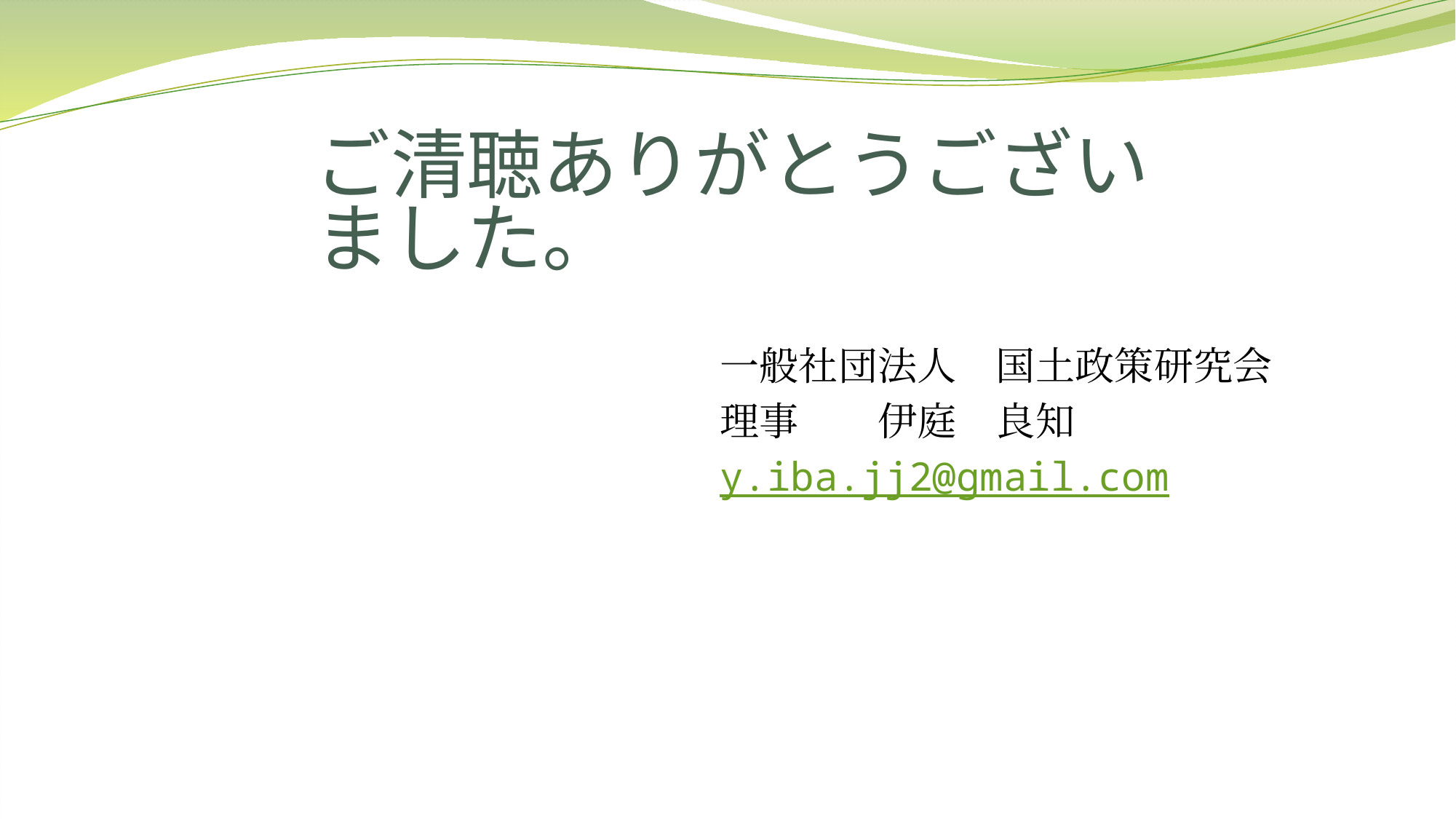

# ご清聴ありがとうございました。
一般社団法人　国土政策研究会
理事　　伊庭　良知
y.iba.jj2@gmail.com